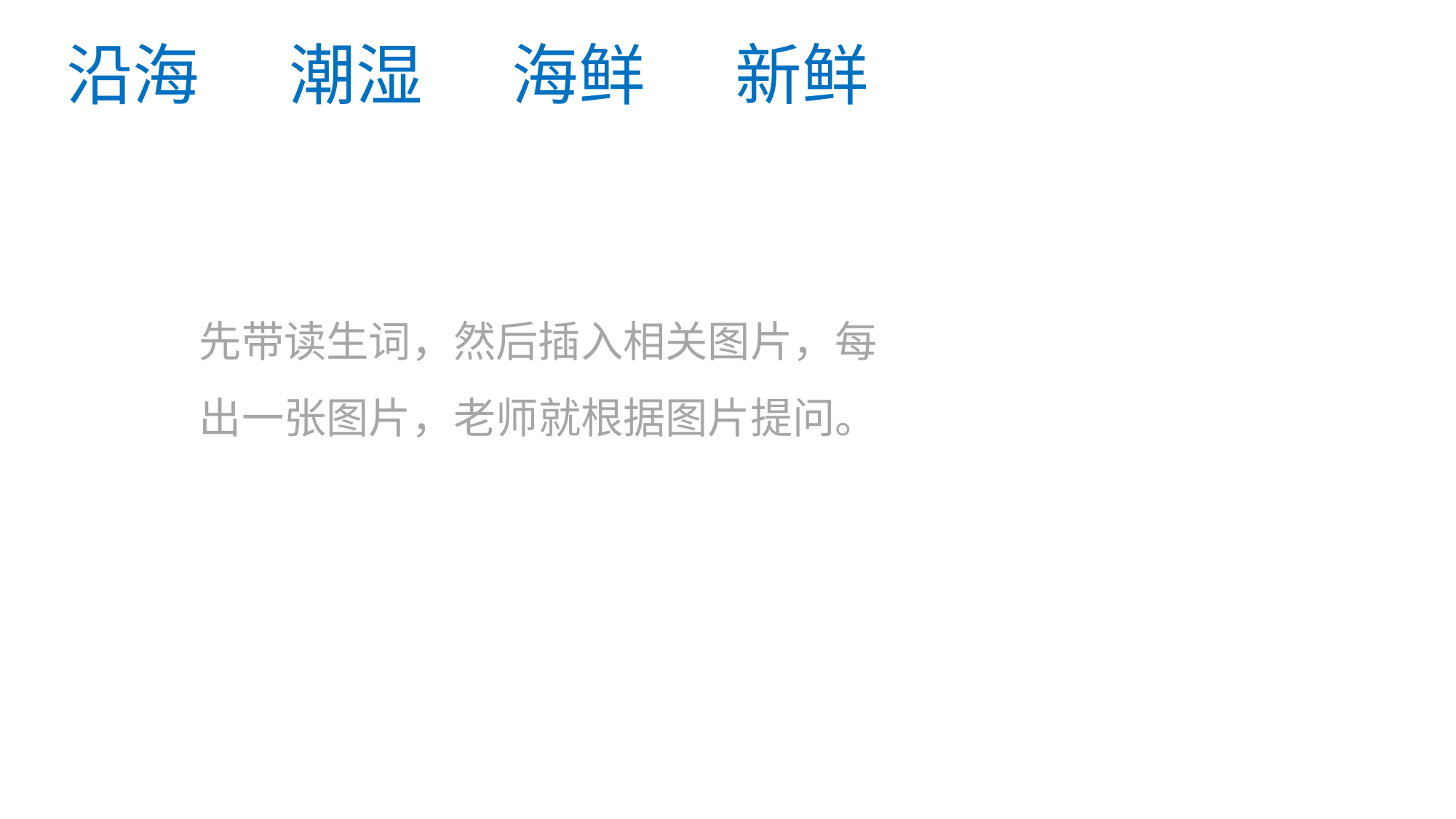

# 沿海      潮湿      海鲜      新鲜
先带读生词，然后插入相关图片，每出一张图片，老师就根据图片提问。